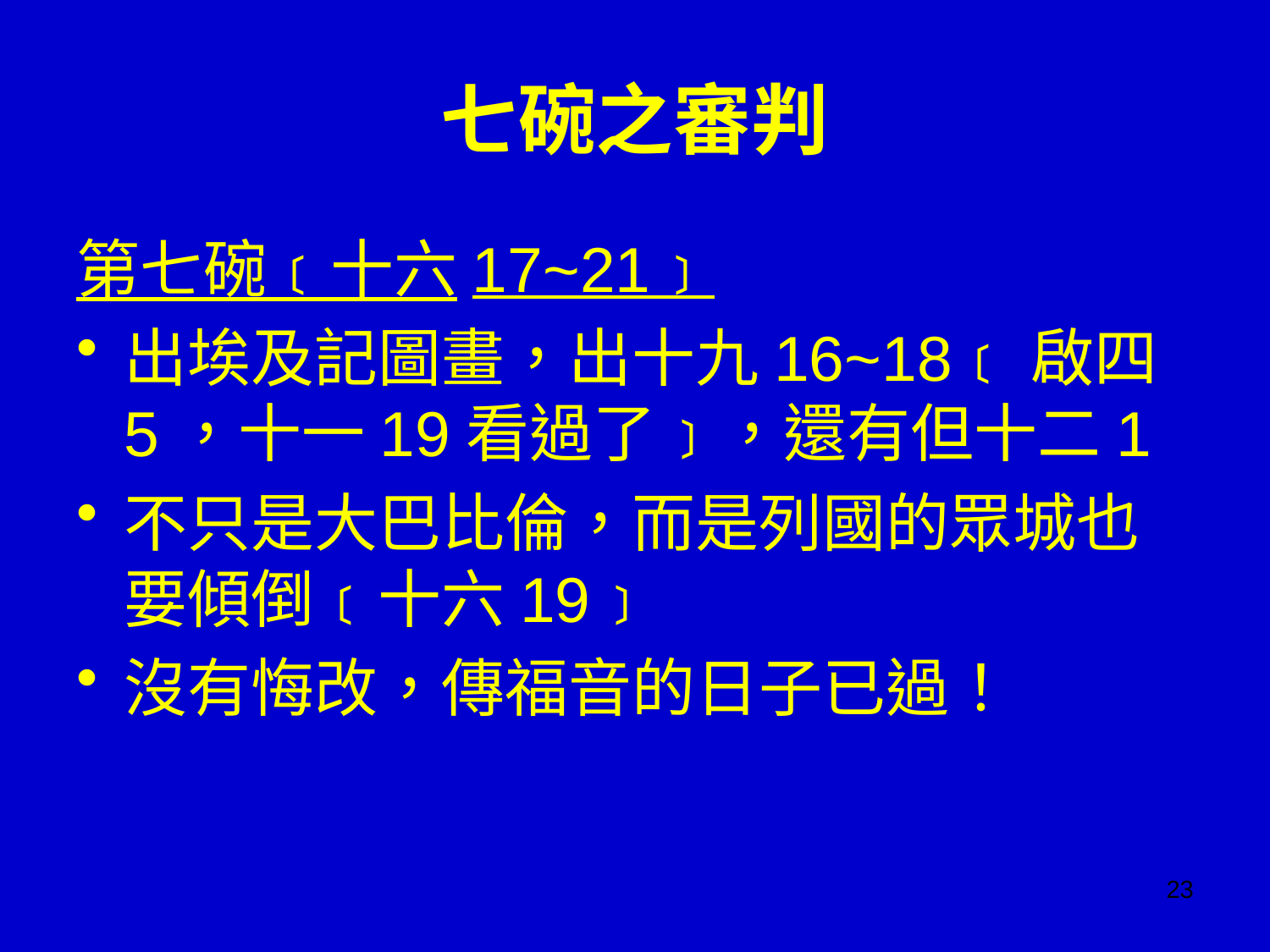

# 七碗之審判
第七碗﹝十六17~21﹞
出埃及記圖畫，出十九16~18﹝啟四5，十一19看過了﹞，還有但十二1
不只是大巴比倫，而是列國的眾城也要傾倒﹝十六19﹞
沒有悔改，傳福音的日子已過！

23